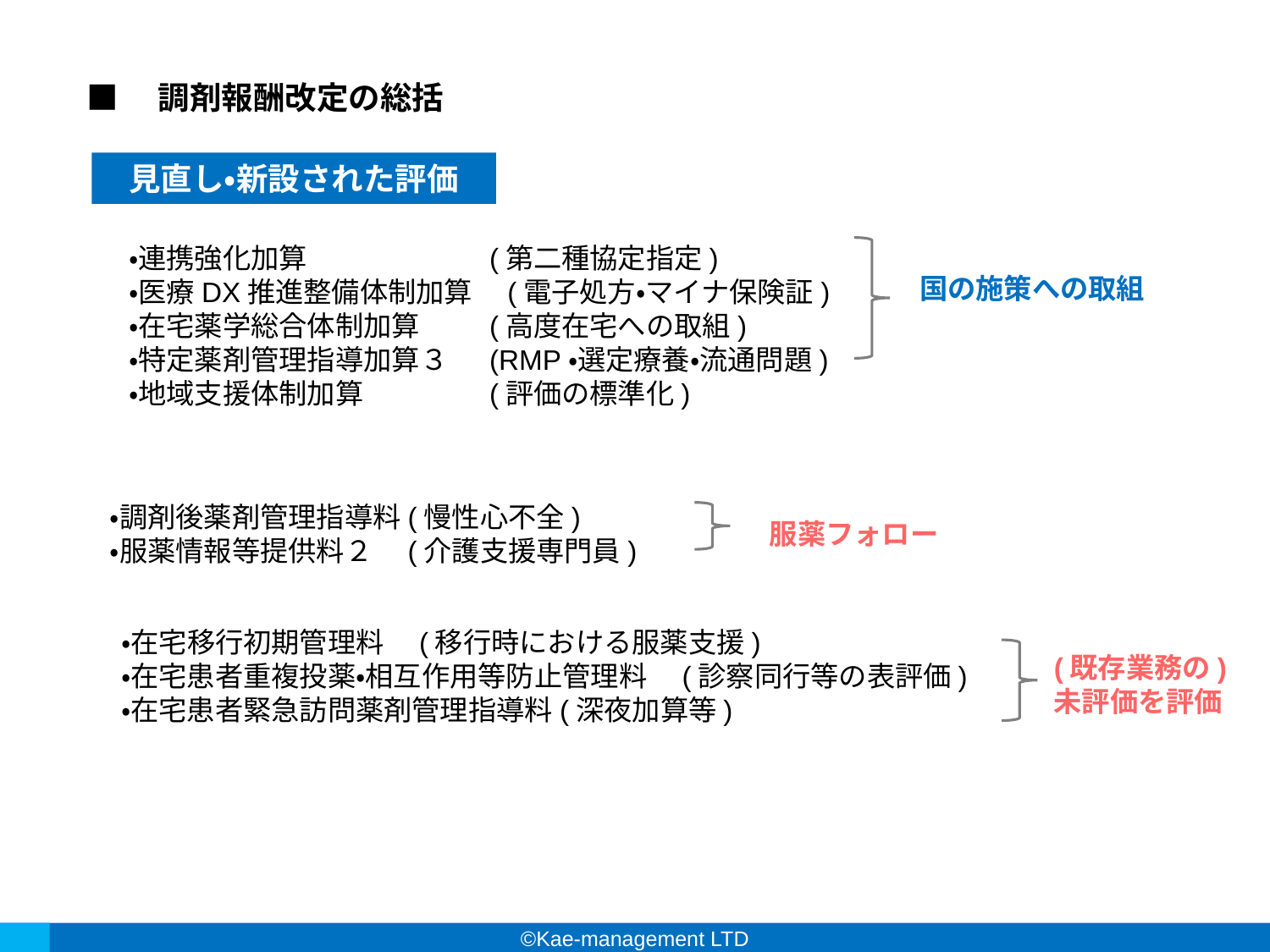

■　調剤報酬改定の総括
見直し・新設された評価
・連携強化加算　　　　　　 (第二種協定指定)
・医療DX推進整備体制加算　(電子処方・マイナ保険証)
・在宅薬学総合体制加算　　 (高度在宅への取組)
・特定薬剤管理指導加算３　 (RMP・選定療養・流通問題)
・地域支援体制加算　　　　 (評価の標準化)

国の施策への取組
・調剤後薬剤管理指導料(慢性心不全)
・服薬情報等提供料２　(介護支援専門員)

服薬フォロー
・在宅移行初期管理料　(移行時における服薬支援)
・在宅患者重複投薬・相互作用等防止管理料　(診察同行等の表評価)
・在宅患者緊急訪問薬剤管理指導料(深夜加算等)

(既存業務の)
未評価を評価